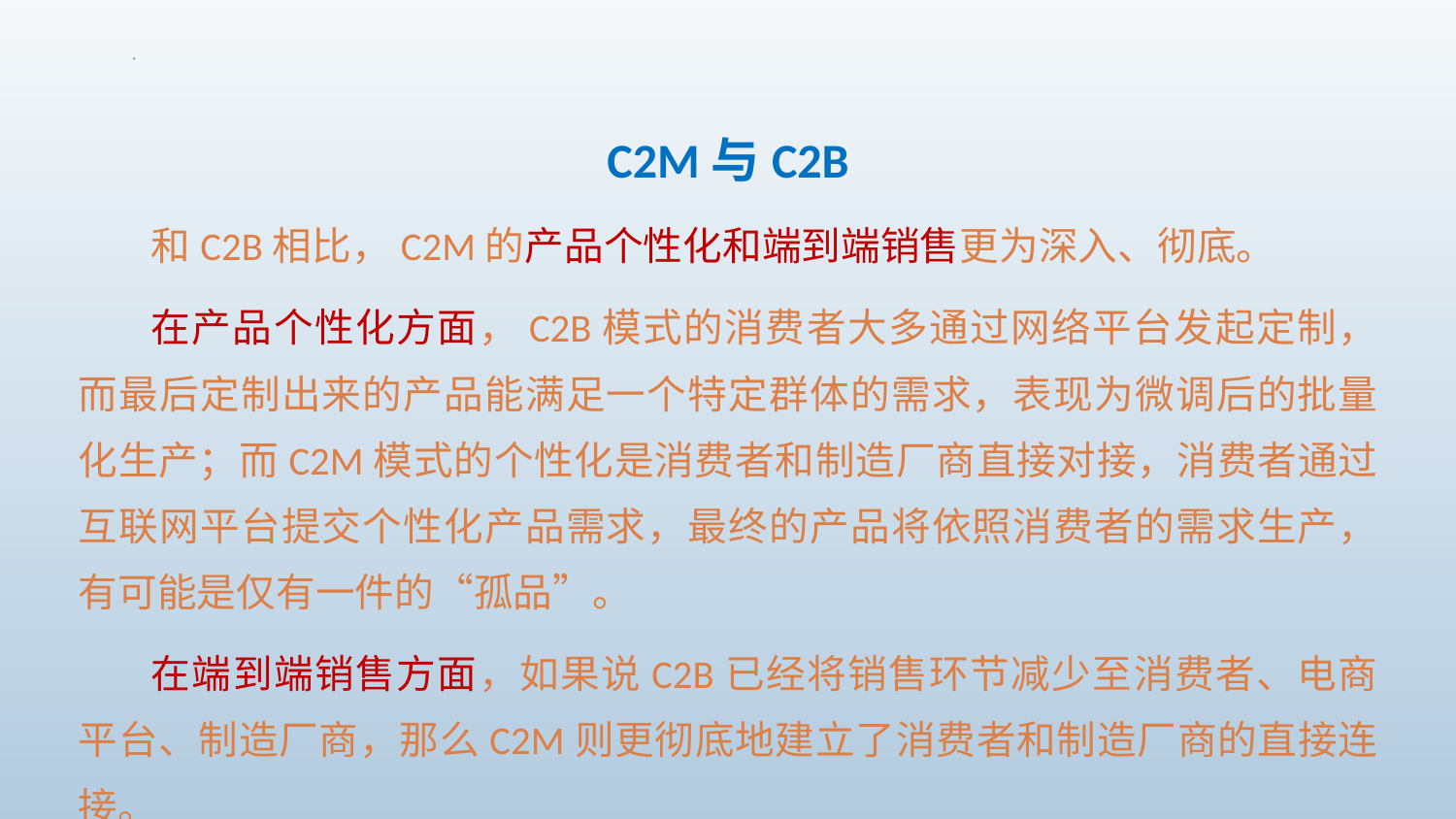

C2M与C2B
和C2B相比，C2M的产品个性化和端到端销售更为深入、彻底。
在产品个性化方面，C2B模式的消费者大多通过网络平台发起定制，而最后定制出来的产品能满足一个特定群体的需求，表现为微调后的批量化生产；而C2M模式的个性化是消费者和制造厂商直接对接，消费者通过互联网平台提交个性化产品需求，最终的产品将依照消费者的需求生产，有可能是仅有一件的“孤品”。
在端到端销售方面，如果说C2B已经将销售环节减少至消费者、电商平台、制造厂商，那么C2M则更彻底地建立了消费者和制造厂商的直接连接。